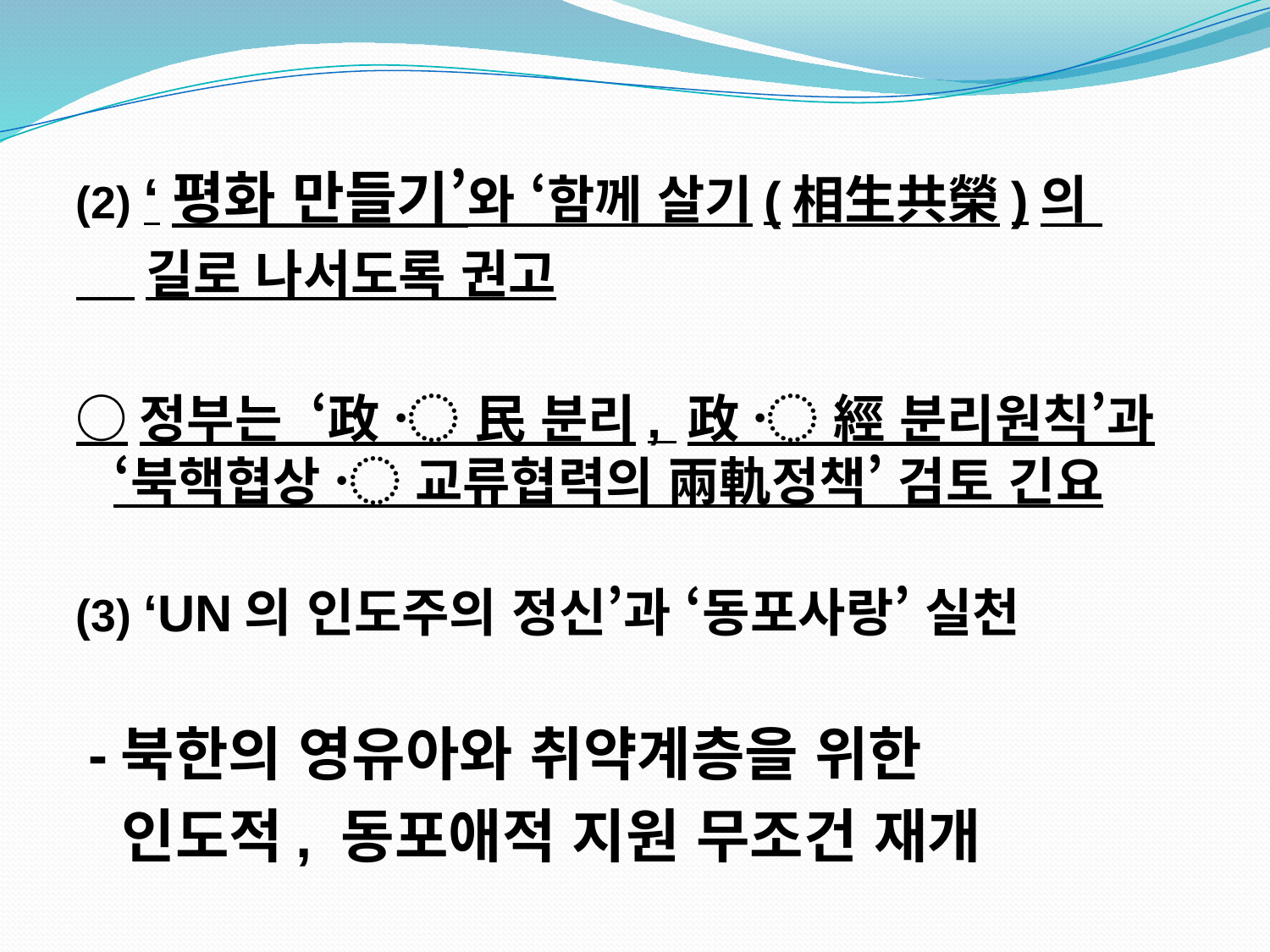

(2) ‘평화 만들기’와 ‘함께 살기(相生共榮)의
    길로 나서도록 권고

○정부는  ‘政 〮 民 분리, 政 〮 經 분리원칙’과 ‘북핵협상 〮 교류협력의 兩軌정책’ 검토 긴요

(3) ‘UN의 인도주의 정신’과 ‘동포사랑’ 실천

 -북한의 영유아와 취약계층을 위한
  인도적, 동포애적 지원 무조건 재개